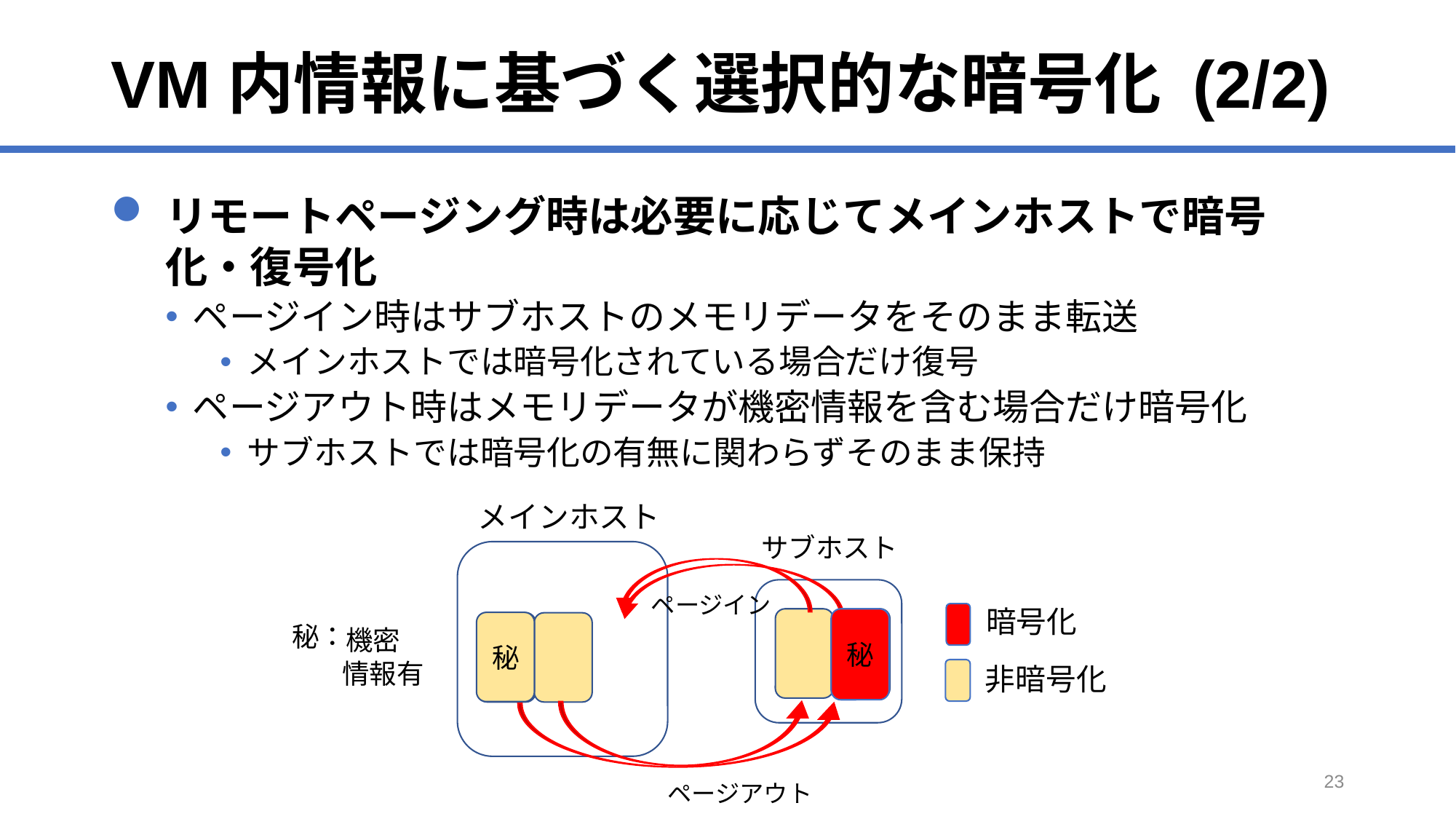

# VM内情報に基づく選択的な暗号化 (2/2)
リモートページング時は必要に応じてメインホストで暗号化・復号化
ページイン時はサブホストのメモリデータをそのまま転送
メインホストでは暗号化されている場合だけ復号
ページアウト時はメモリデータが機密情報を含む場合だけ暗号化
サブホストでは暗号化の有無に関わらずそのまま保持

メインホスト
サブホスト

ページイン
暗号化

秘
秘
秘
秘

秘：
機密
情報有
非暗号化

23
ページアウト